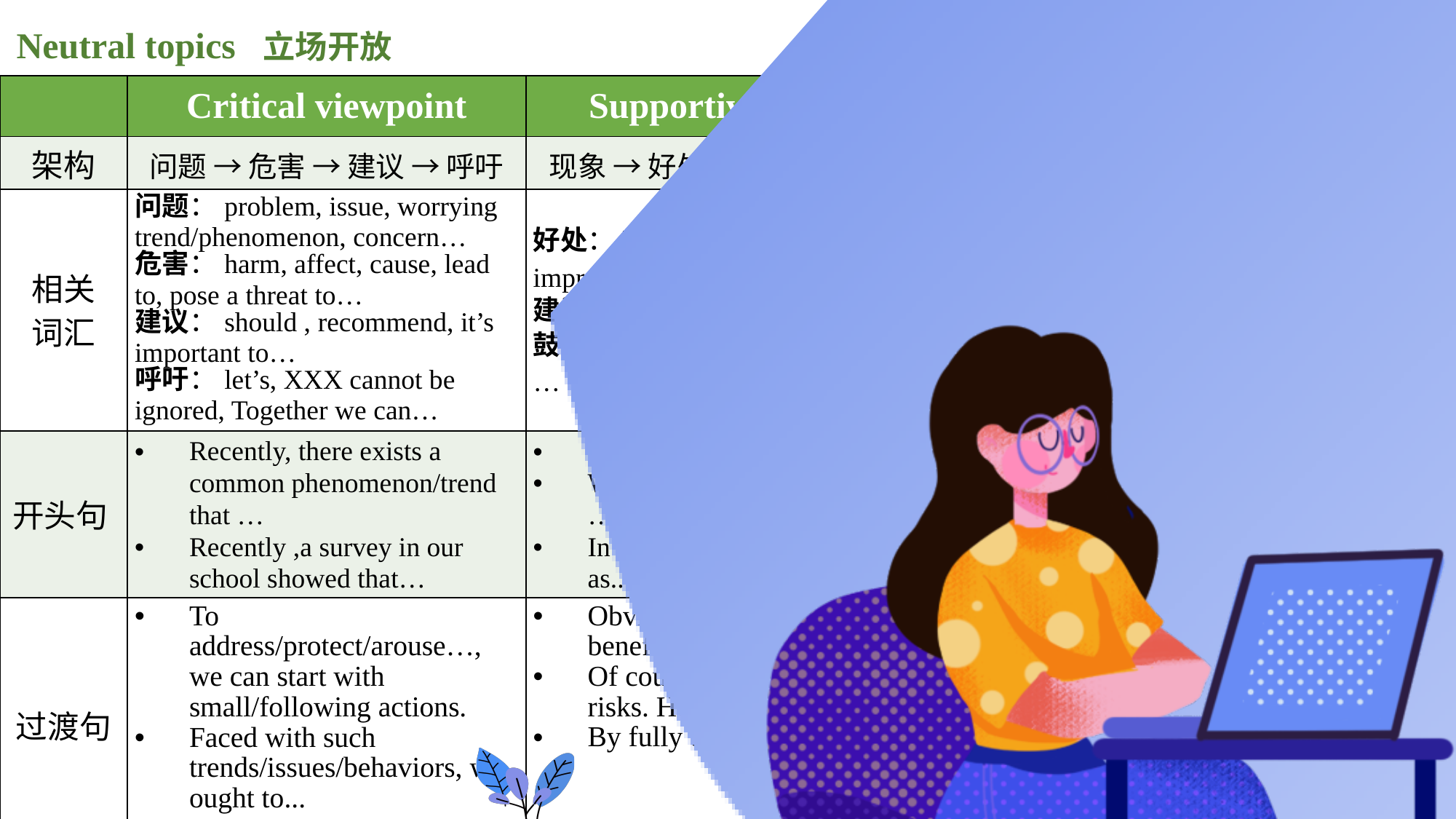

language ◥
Organization ◥
Neutral topics  立场开放
|  | Critical viewpoint | Supportive viewpoint | Neutral viewpoint |
| --- | --- | --- | --- |
| 架构 | 问题 → 危害 → 建议 → 呼吁 | 现象 → 好处 → 如何更好 → 鼓励 | 现象 → 优点 + 缺点 → 建议 → 总结 |
| 相关 词汇 | 问题：problem, issue, worrying trend/phenomenon, concern… 危害：harm, affect, cause, lead to, pose a threat to… 建议：should , recommend, it’s important to… 呼吁：let’s, XXX cannot be ignored, Together we can… | 好处：beneficial, helpful, improve, make...easier/convenient… 建议：contribute to, it’s good to… 鼓励：let’s, we should, everyone can, … | 优点：be good/useful for, offers advantages for, help, foster… 缺点：but, however, the downside is… 建议：balance, control, choose/use wisely, strike a balance between… |
| 开头句 | Recently, there exists a common phenomenon/trend that … Recently ,a survey in our school showed that… | When it comes to…, XXX… With the development/ wide use of …,… In an era of YYY, XXX emerges as... | XXX spark heated debates… present both opportunities and challenges. XXX can be a double-edged sword … |
| 过渡句 | To address/protect/arouse…, we can start with small/following actions. Faced with such trends/issues/behaviors, we ought to... | Obviously, XXX brings so many benefits. So,… Of course, there are still some risks. However,… By fully embracing XXX, we… | From my perspective, while XXX brings much convenience, XXX isn’t proper…. Therefore ,… Although XXX simplifies/enrich our lives, its improper use can... Therefore, striking a balance between... and... is essential…. |
|  |  |  |  |